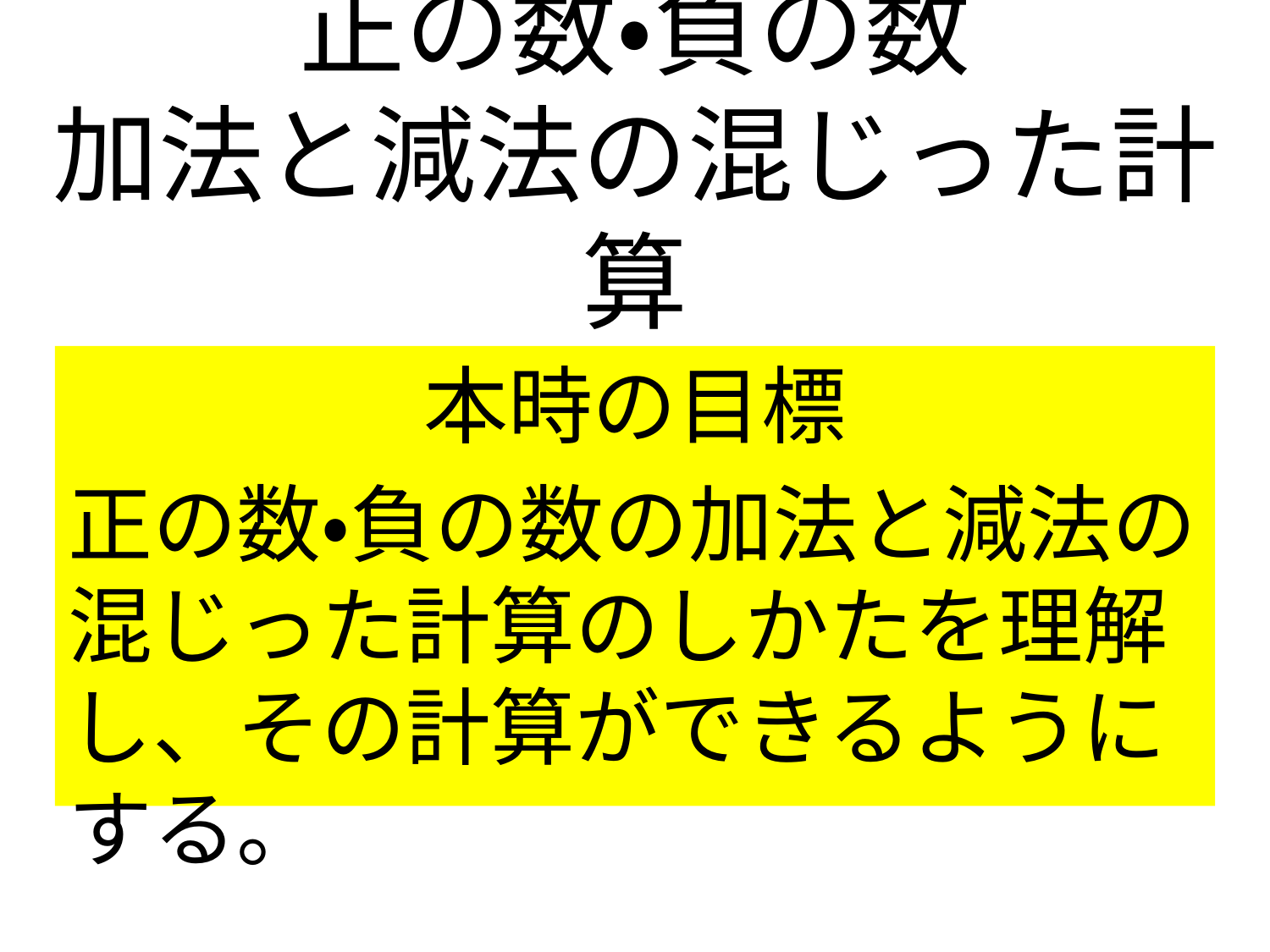

# 正の数・負の数 加法と減法の混じった計算
本時の目標
正の数・負の数の加法と減法の混じった計算のしかたを理解し、その計算ができるようにする。